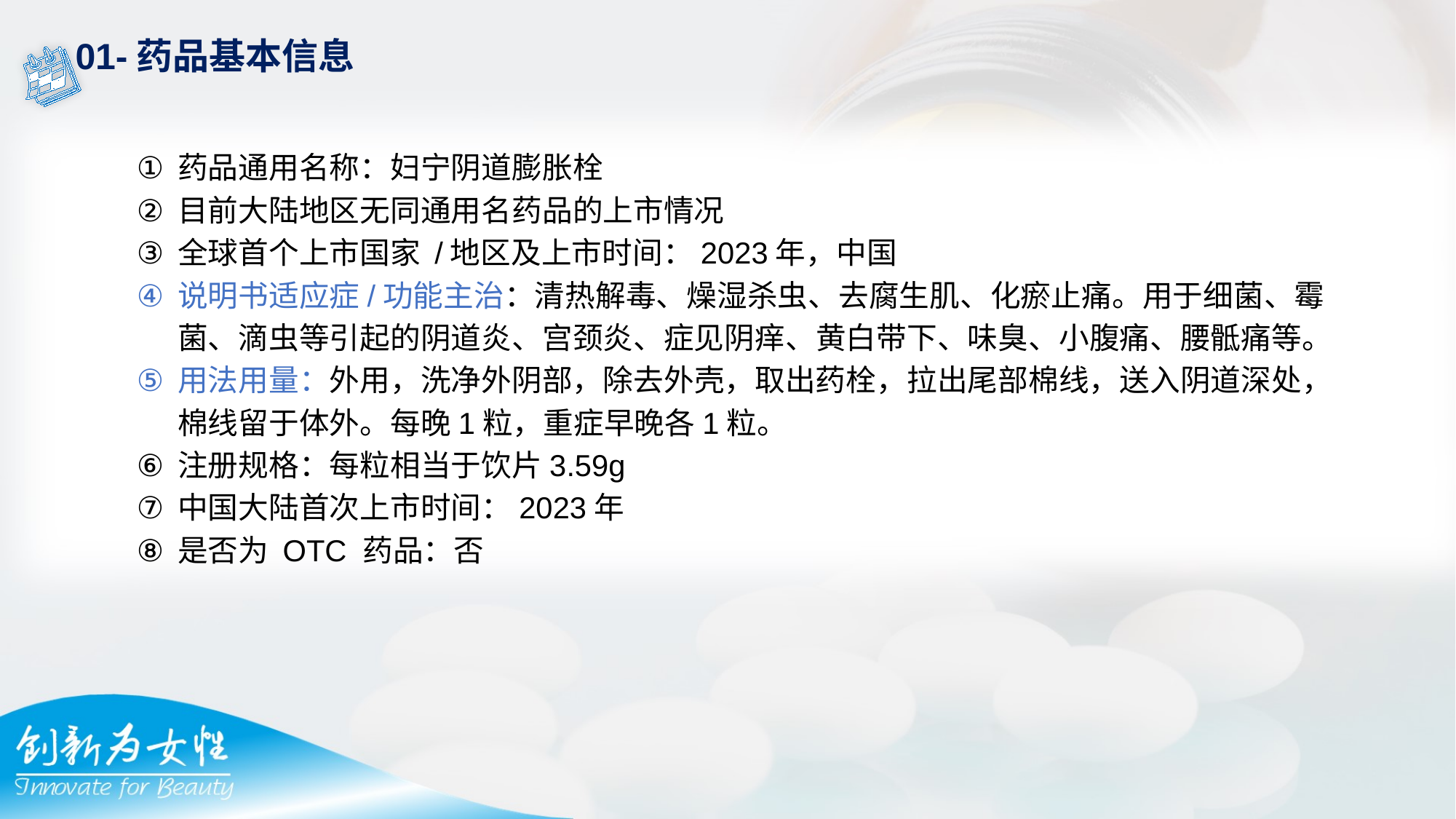

01-药品基本信息

药品通用名称：妇宁阴道膨胀栓
目前大陆地区无同通用名药品的上市情况
全球首个上市国家 /地区及上市时间：2023年，中国
说明书适应症/功能主治：清热解毒、燥湿杀虫、去腐生肌、化瘀止痛。用于细菌、霉菌、滴虫等引起的阴道炎、宫颈炎、症见阴痒、黄白带下、味臭、小腹痛、腰骶痛等。
用法用量：外用，洗净外阴部，除去外壳，取出药栓，拉出尾部棉线，送入阴道深处，棉线留于体外。每晚1粒，重症早晚各1粒。
注册规格：每粒相当于饮片3.59g
中国大陆首次上市时间：2023年
是否为 OTC 药品：否